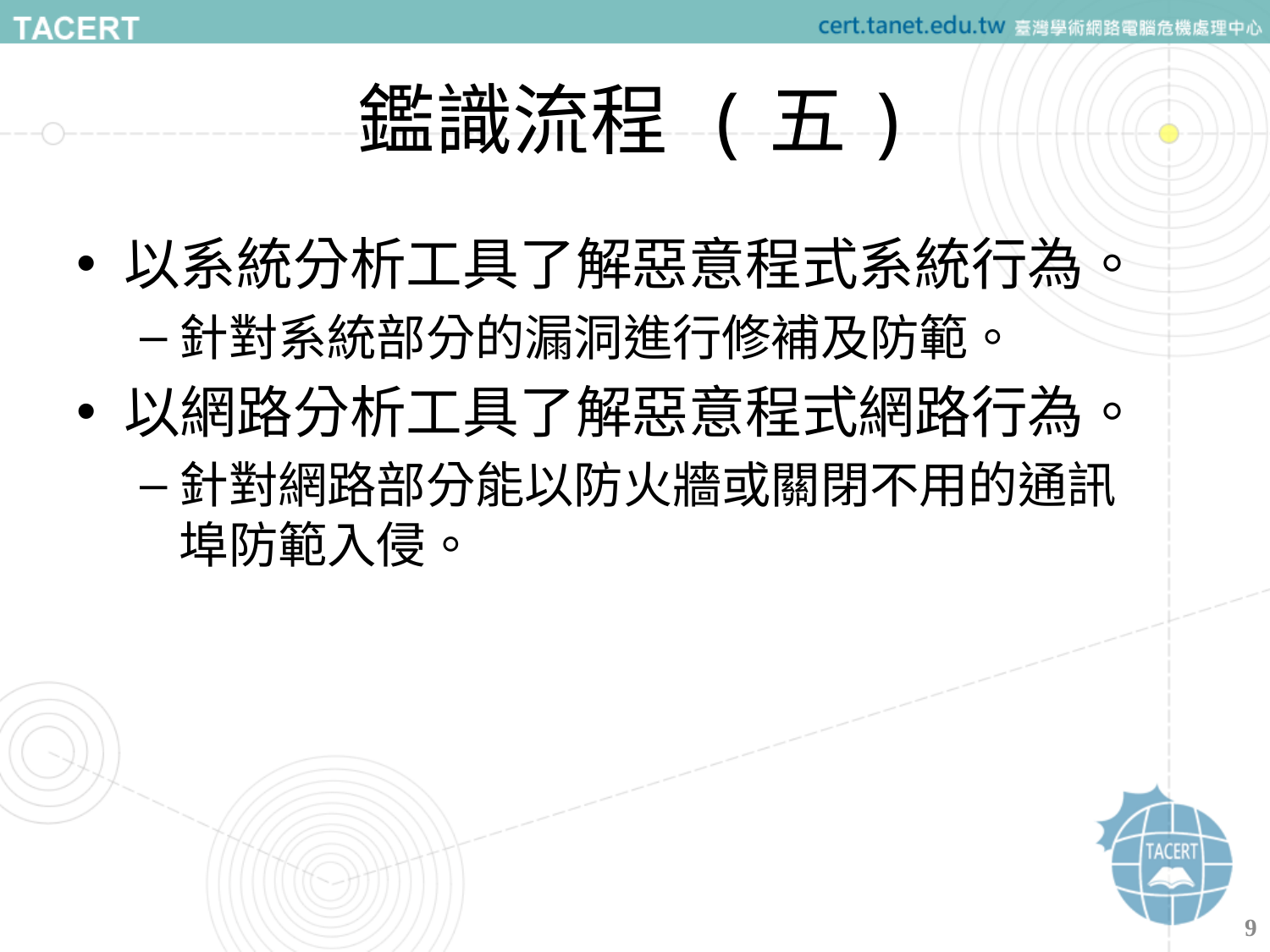

# 鑑識流程 (五)
以系統分析工具了解惡意程式系統行為。
針對系統部分的漏洞進行修補及防範。
以網路分析工具了解惡意程式網路行為。
針對網路部分能以防火牆或關閉不用的通訊埠防範入侵。

9